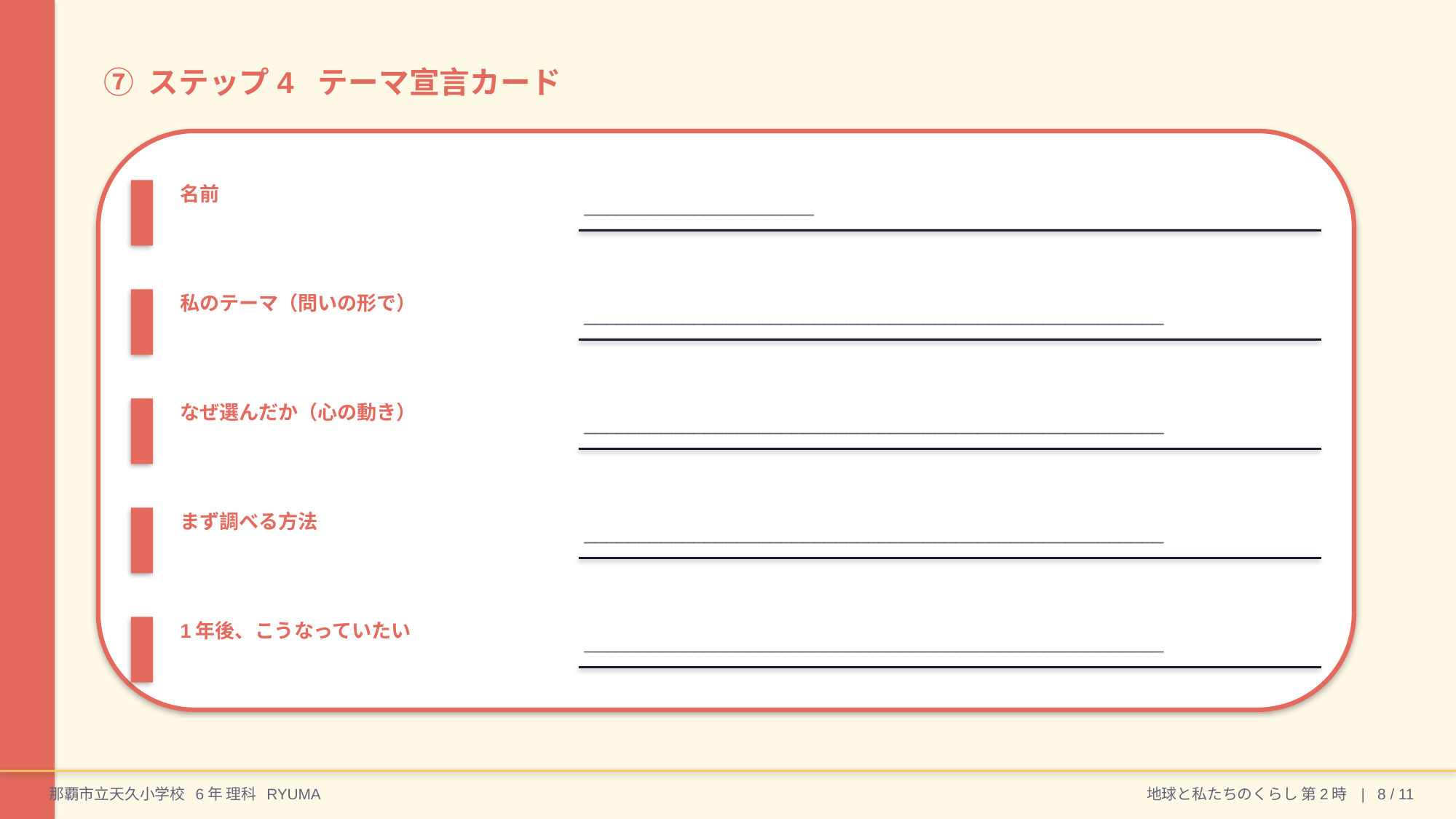

⑦ ステップ4  テーマ宣言カード

名前

_____________________

私のテーマ（問いの形で）

_____________________________________________________

なぜ選んだか（心の動き）

_____________________________________________________

まず調べる方法

_____________________________________________________

1年後、こうなっていたい

_____________________________________________________

那覇市立天久小学校  6年 理科  RYUMA
地球と私たちのくらし 第2時   |   8 / 11